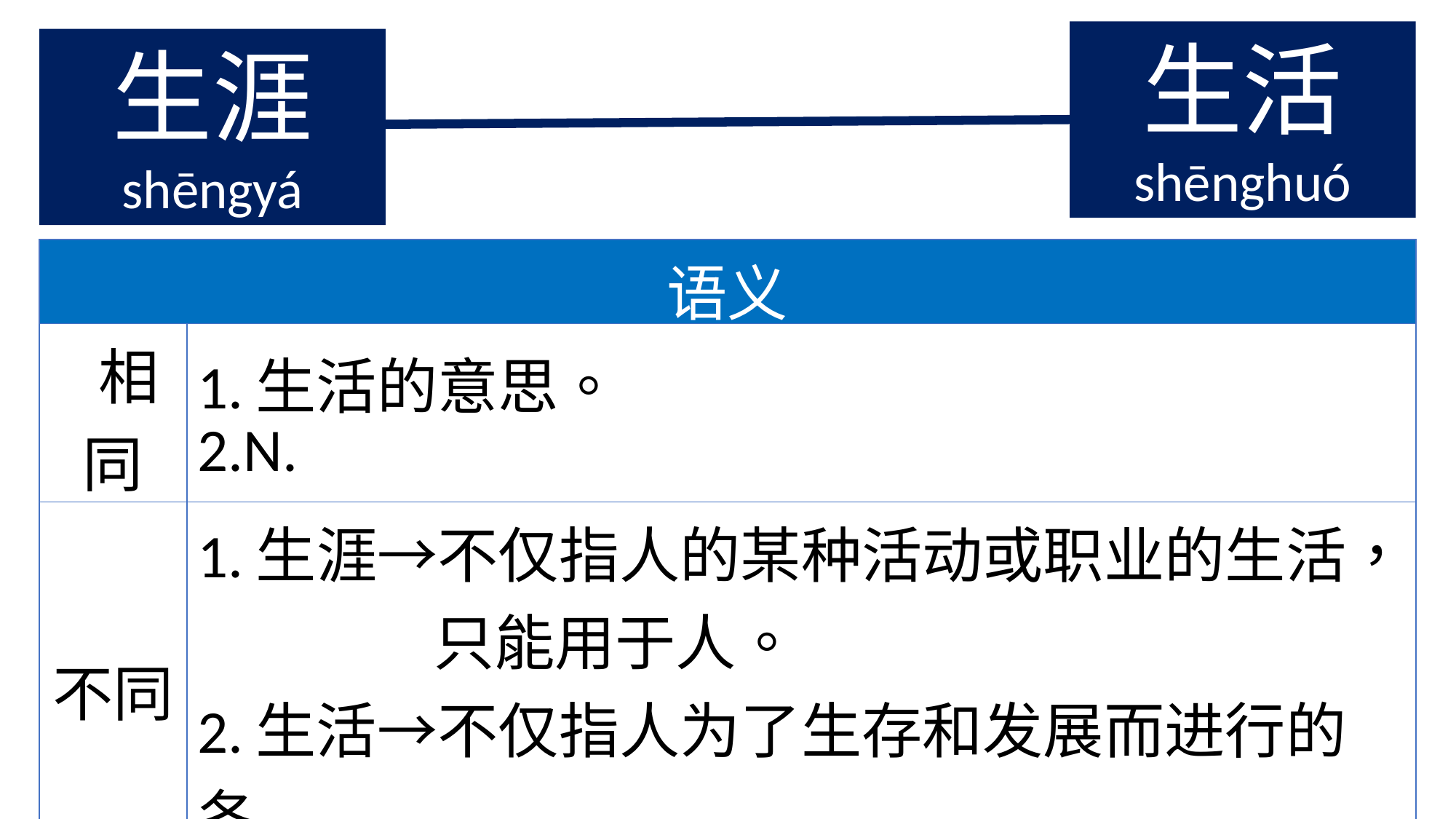

生活
shēnghuó
生涯
shēngyá
| 语义 |  |
| --- | --- |
| 相同 | 1.生活的意思。 2.N. |
| 不同 | 1.生涯→不仅指人的某种活动或职业的生活， 只能用于人。 2.生活→不仅指人为了生存和发展而进行的各 种活动，还可以指各种生物。 |